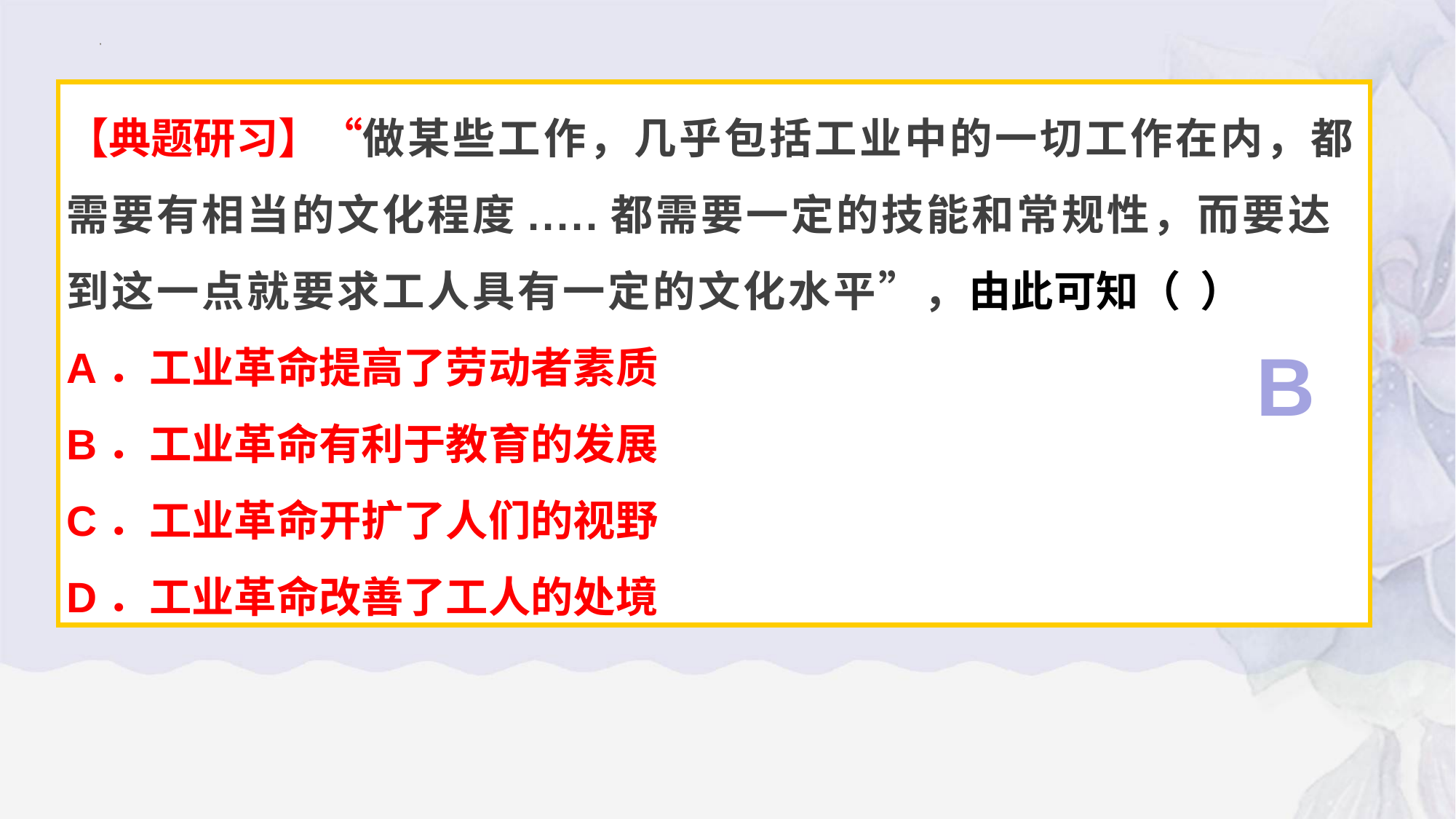

【典题研习】“做某些工作，几乎包括工业中的一切工作在内，都需要有相当的文化程度.....都需要一定的技能和常规性，而要达到这一点就要求工人具有一定的文化水平”，由此可知（  ）
A．工业革命提高了劳动者素质
B．工业革命有利于教育的发展
C．工业革命开扩了人们的视野
D．工业革命改善了工人的处境
B